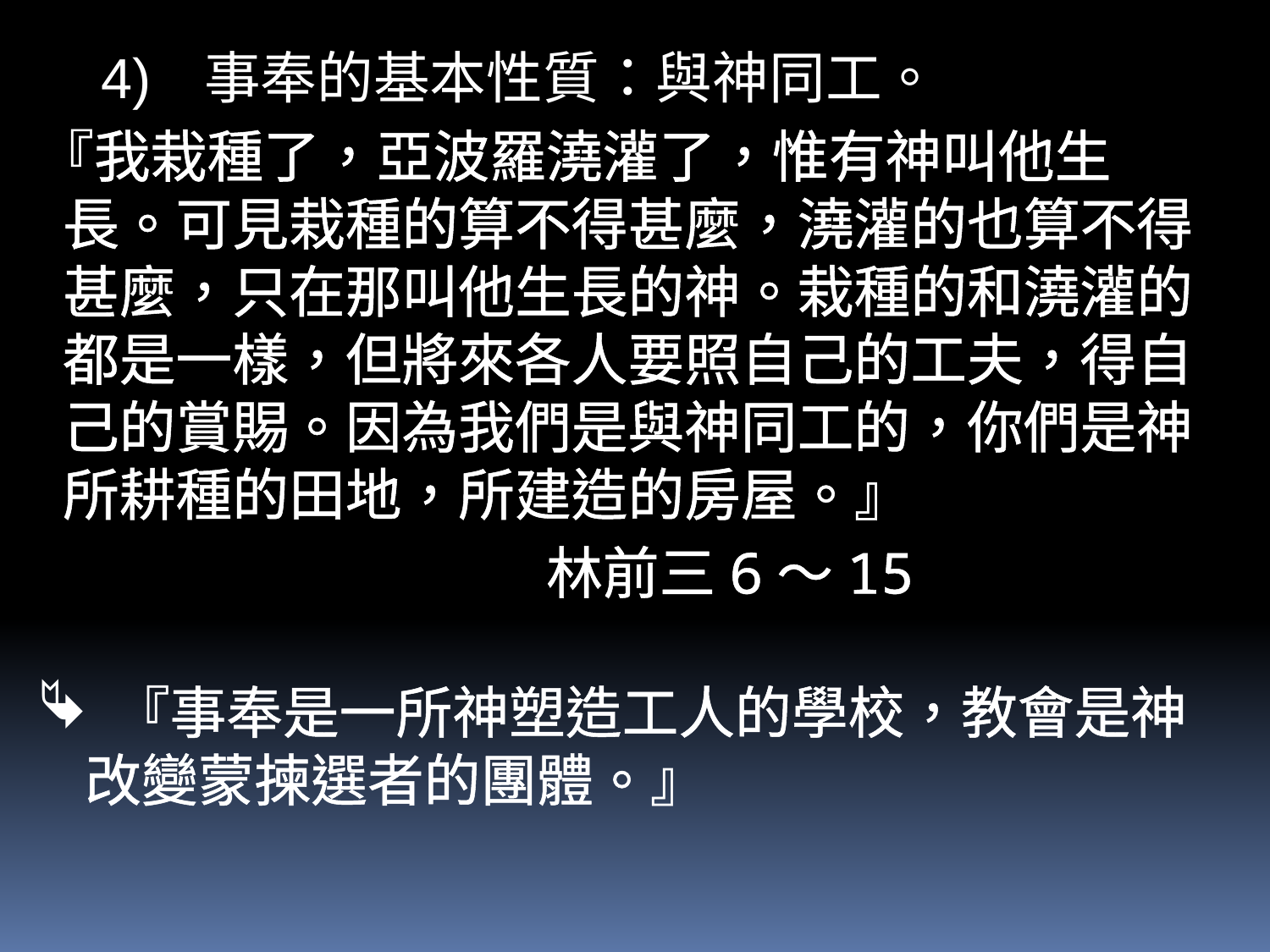

事奉的基本性質：與神同工。
『我栽種了，亞波羅澆灌了，惟有神叫他生長。可見栽種的算不得甚麼，澆灌的也算不得甚麼，只在那叫他生長的神。栽種的和澆灌的都是一樣，但將來各人要照自己的工夫，得自己的賞賜。因為我們是與神同工的，你們是神所耕種的田地，所建造的房屋。』
                                       林前三6～15

 『事奉是一所神塑造工人的學校，教會是神改變蒙揀選者的團體。』